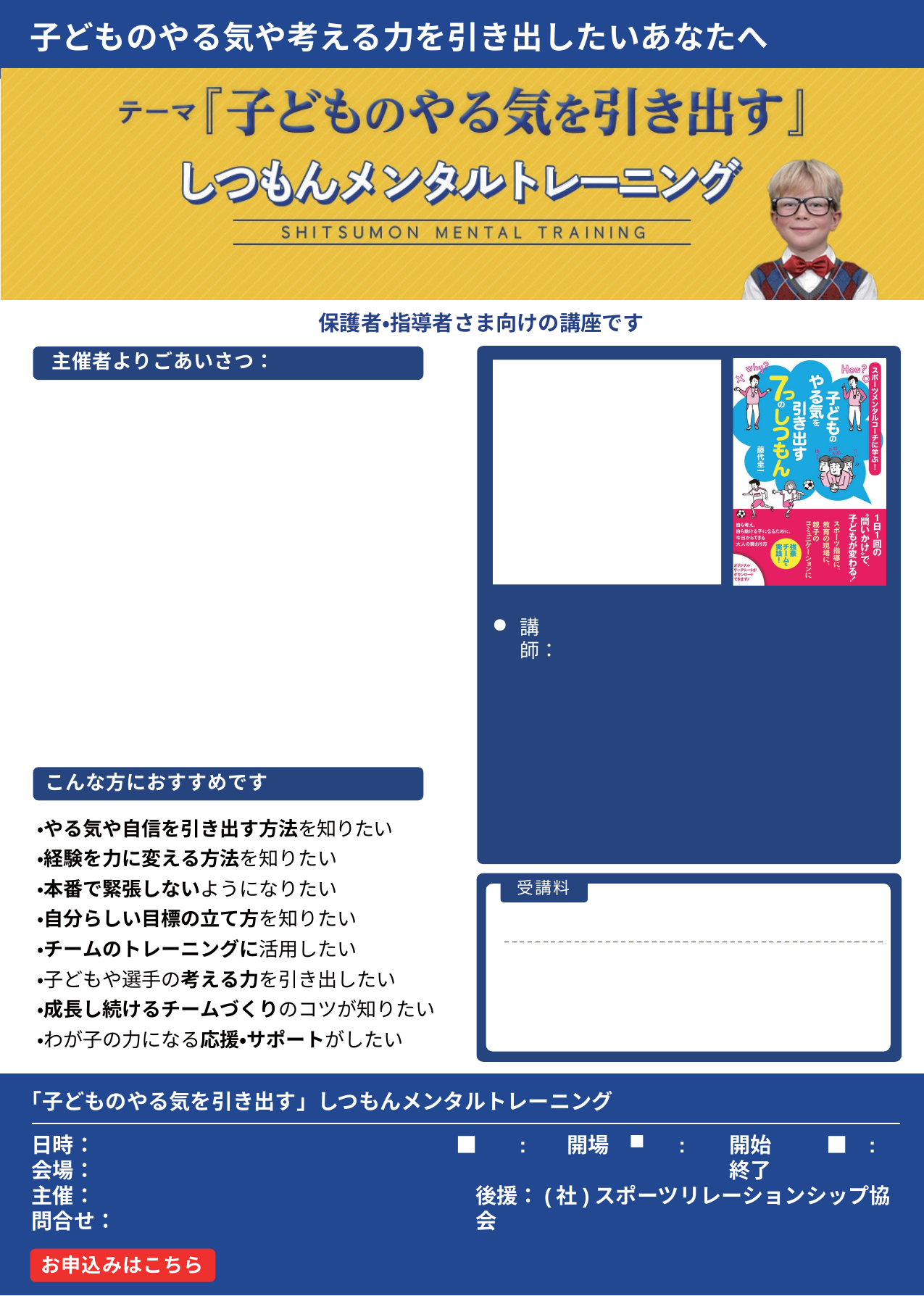

子どものやる気や考える力を引き出したいあなたへ

保護者・指導者さま向けの講座です
主催者よりごあいさつ：

講師：

こんな方におすすめです
・やる気や自信を引き出す方法を知りたい
・経験を力に変える方法を知りたい
・本番で緊張しないようになりたい
・自分らしい目標の立て方を知りたい
・チームのトレーニングに活用したい
・子どもや選手の考える力を引き出したい
・成長し続けるチームづくりのコツが知りたい
・わが子の力になる応援・サポートがしたい

受講料

「子どものやる気を引き出す」しつもんメンタルトレーニング

日時：	■	:	開場
:	開始	■	:	終了
会場：
主催：
後援：(社)スポーツリレーションシップ協会
問合せ：
お申込みはこちら